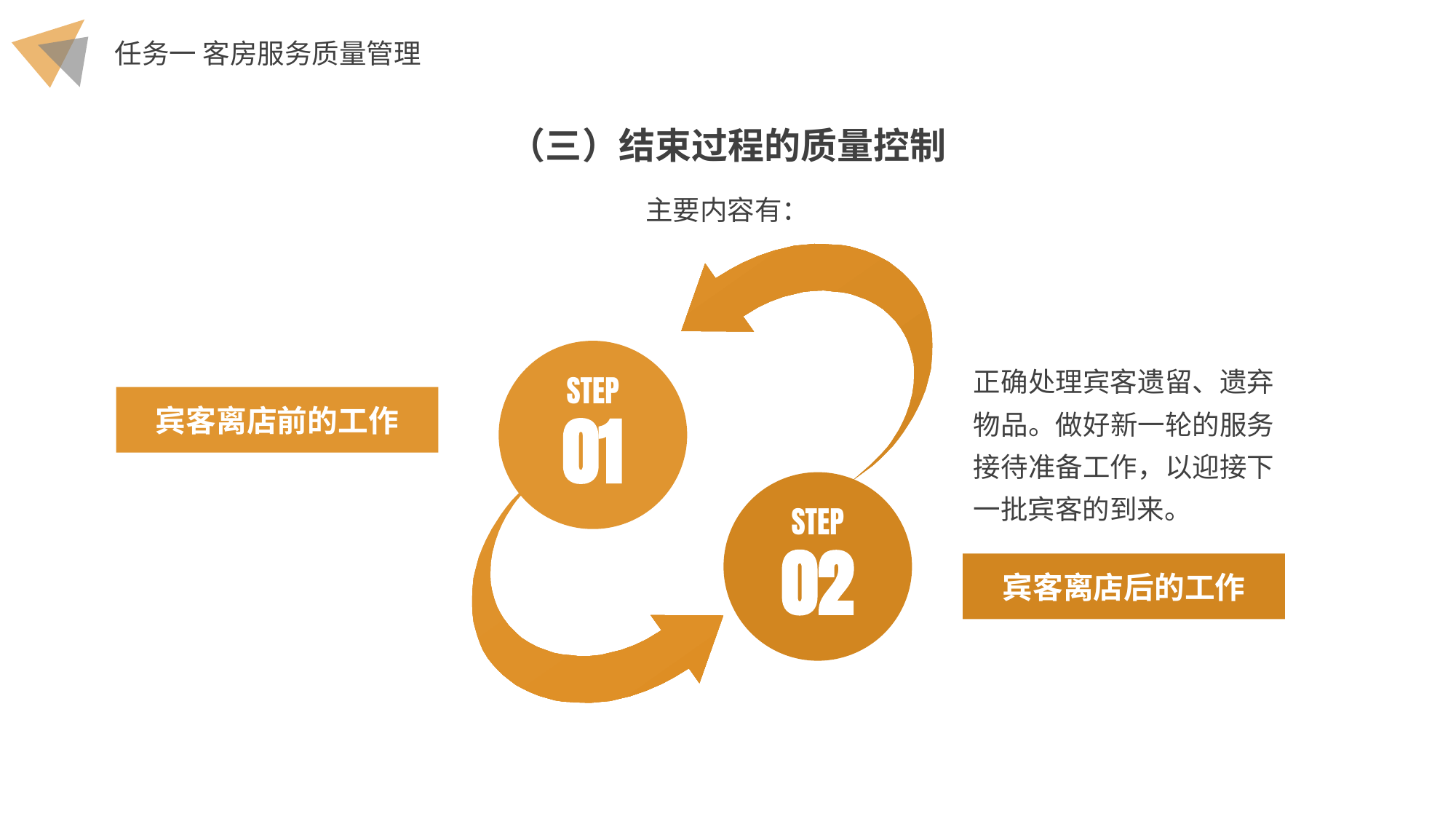

（三）结束过程的质量控制
主要内容有：

STEP
01
正确处理宾客遗留、遗弃物品。做好新一轮的服务接待准备工作，以迎接下一批宾客的到来。
宾客离店前的工作
STEP
02

宾客离店后的工作